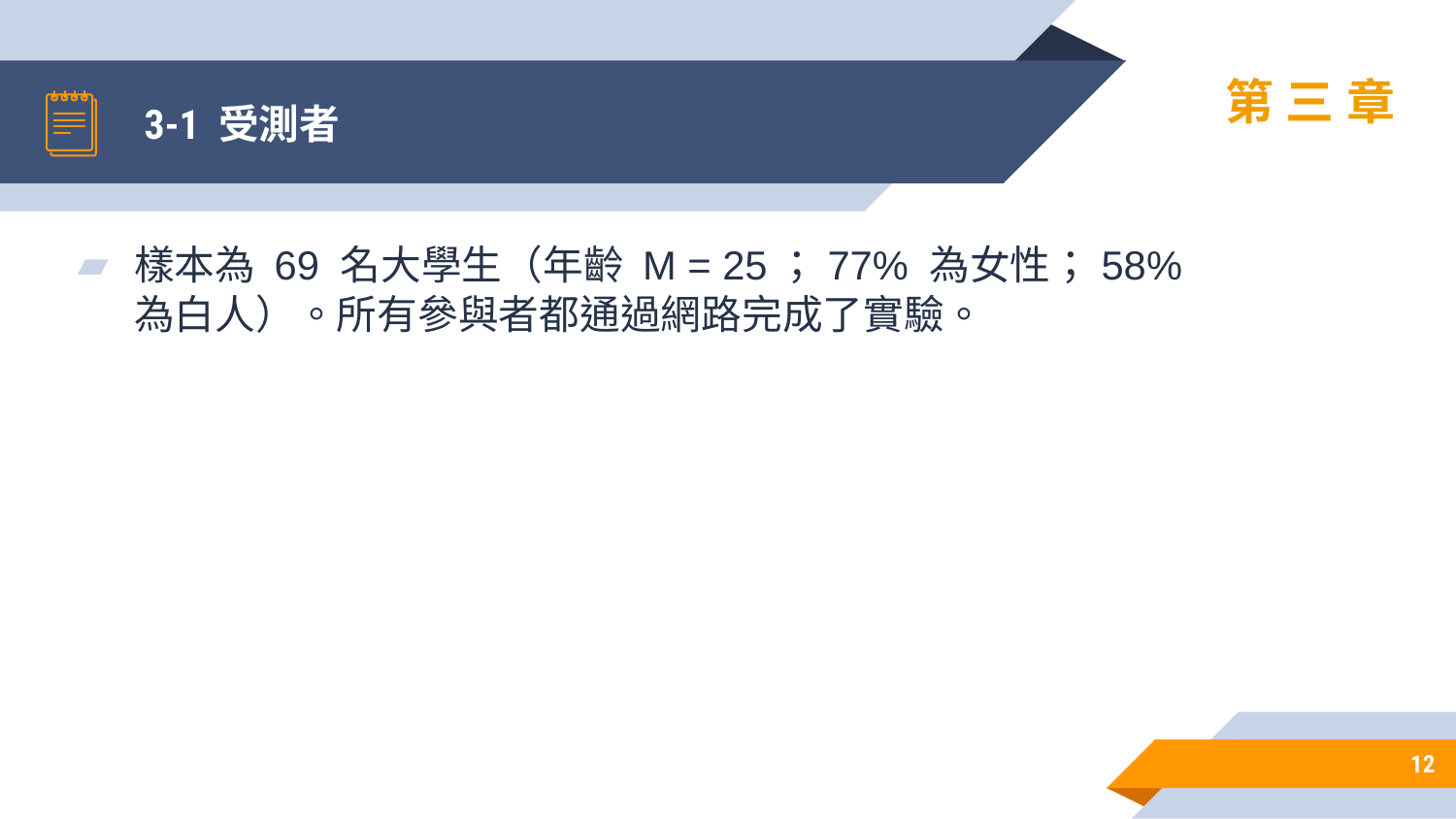

# 3-1 受測者
第三章

樣本為 69 名大學生（年齡 M = 25；77% 為女性；58% 為白人）。所有參與者都通過網路完成了實驗。
12